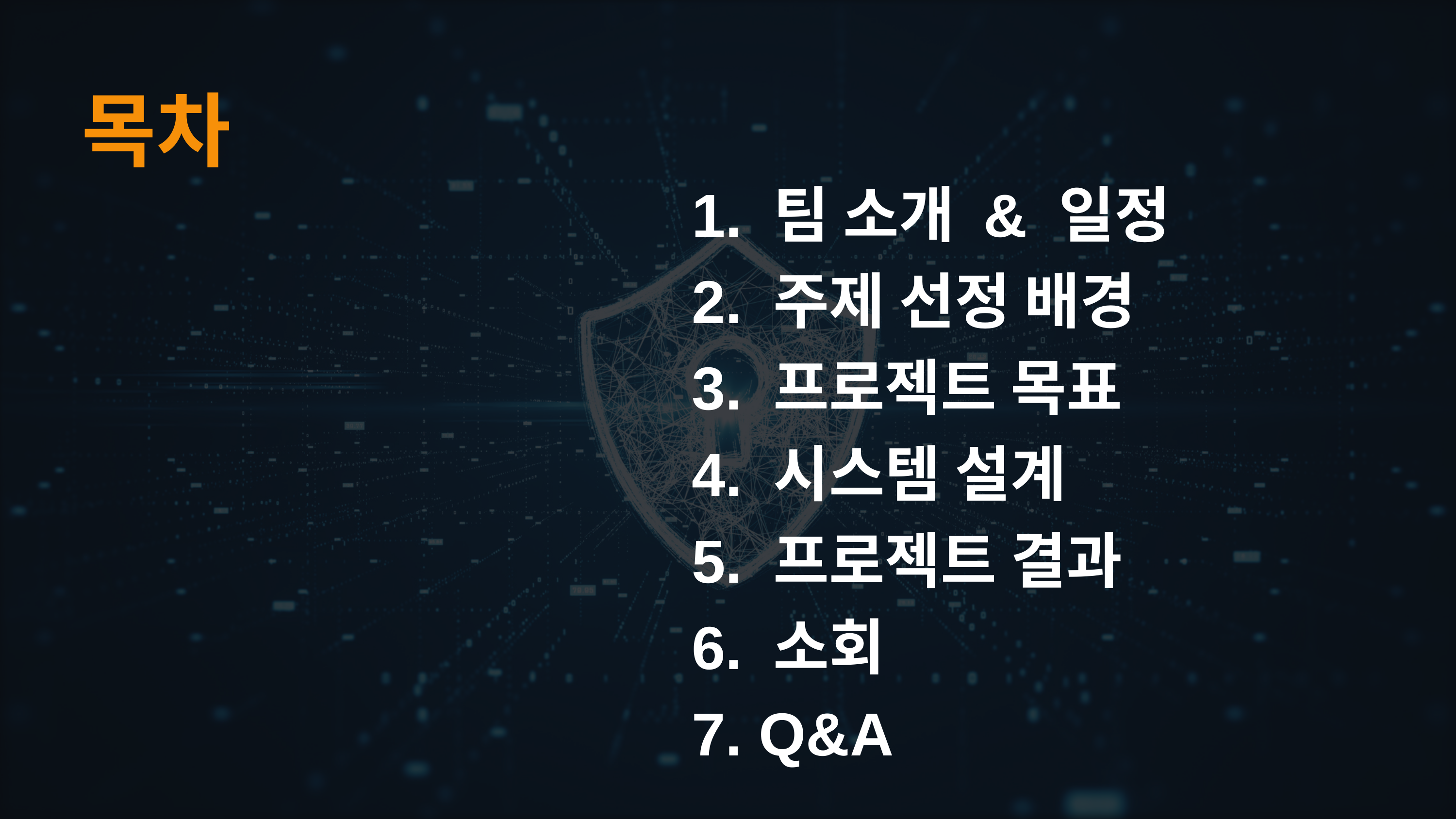

목차
1. 팀 소개 & 일정

2. 주제 선정 배경

3. 프로젝트 목표

4. 시스템 설계

5. 프로젝트 결과

6. 소회

7. Q&A